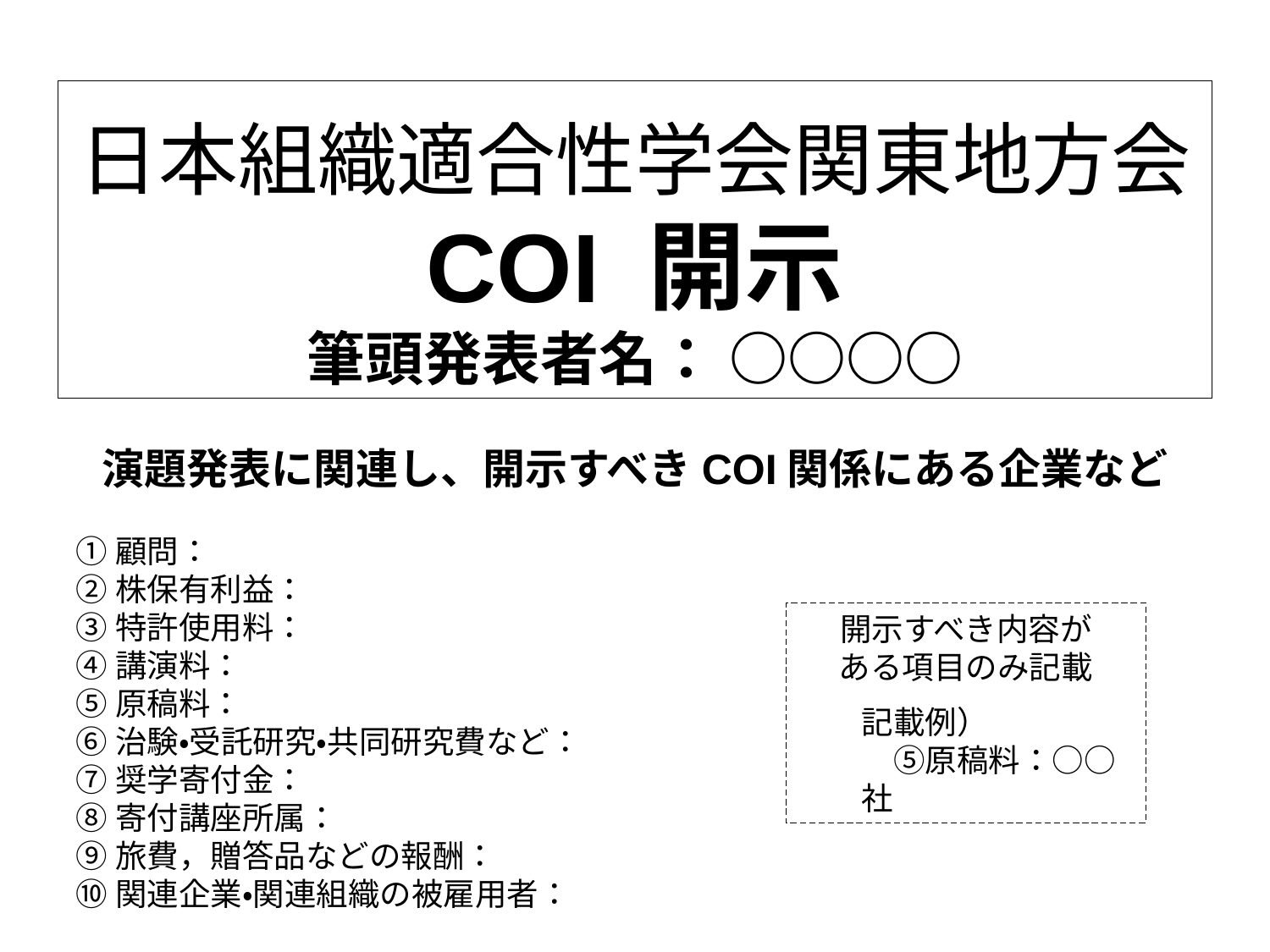

# 日本組織適合性学会関東地方会 COI 開示 筆頭発表者名： ○○○○
演題発表に関連し、開示すべきCOI関係にある企業など

①顧問：
②株保有利益：
③特許使用料：
④講演料：
⑤原稿料：
⑥治験・受託研究・共同研究費など：
⑦奨学寄付金：
⑧寄付講座所属：
⑨旅費，贈答品などの報酬：
⑩関連企業・関連組織の被雇用者：
開示すべき内容が
ある項目のみ記載

記載例）
　⑤原稿料：○○社